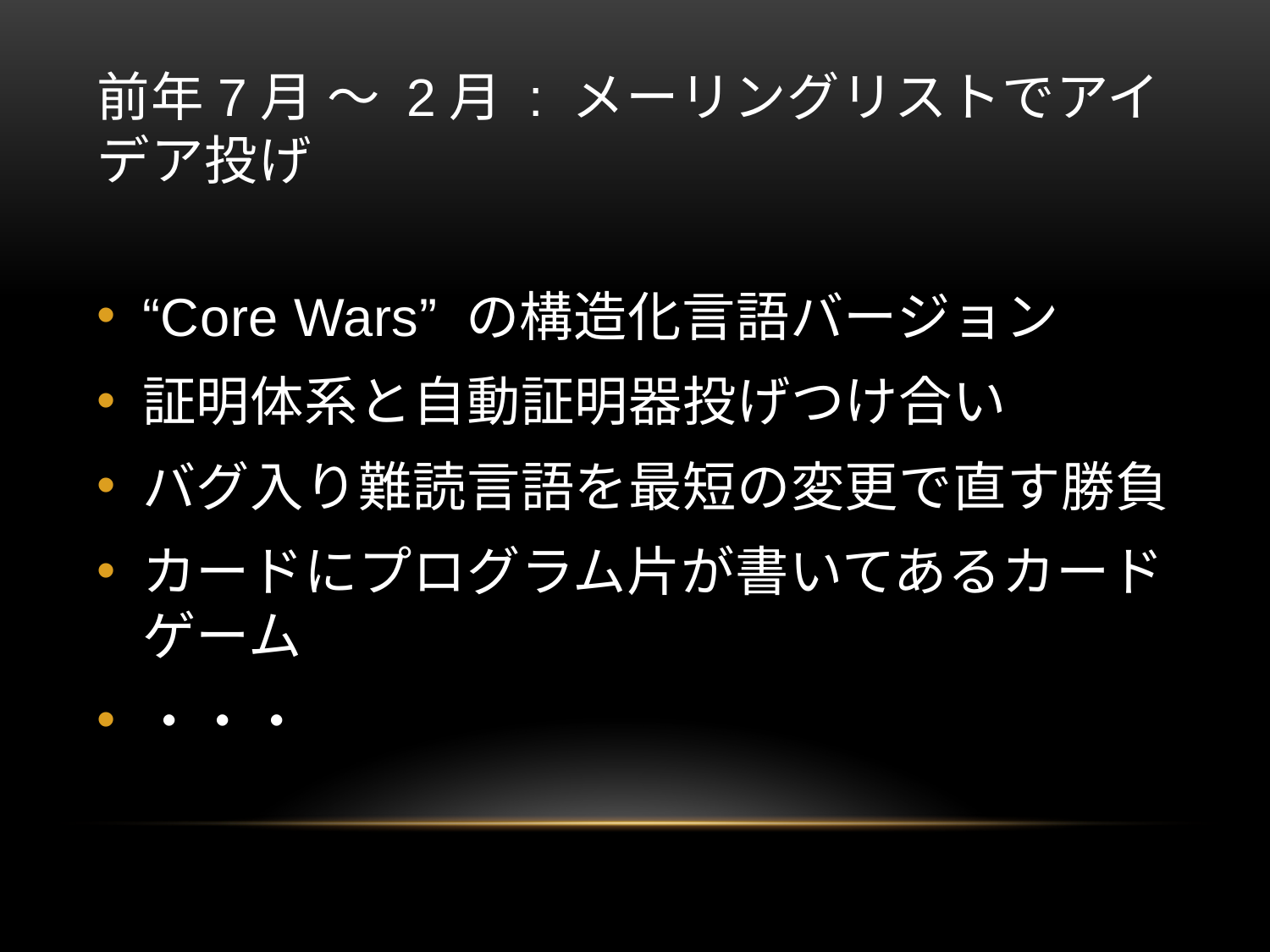

# 前年7月 ～ 2月 : メーリングリストでアイデア投げ
“Core Wars” の構造化言語バージョン
証明体系と自動証明器投げつけ合い
バグ入り難読言語を最短の変更で直す勝負
カードにプログラム片が書いてあるカードゲーム
・・・